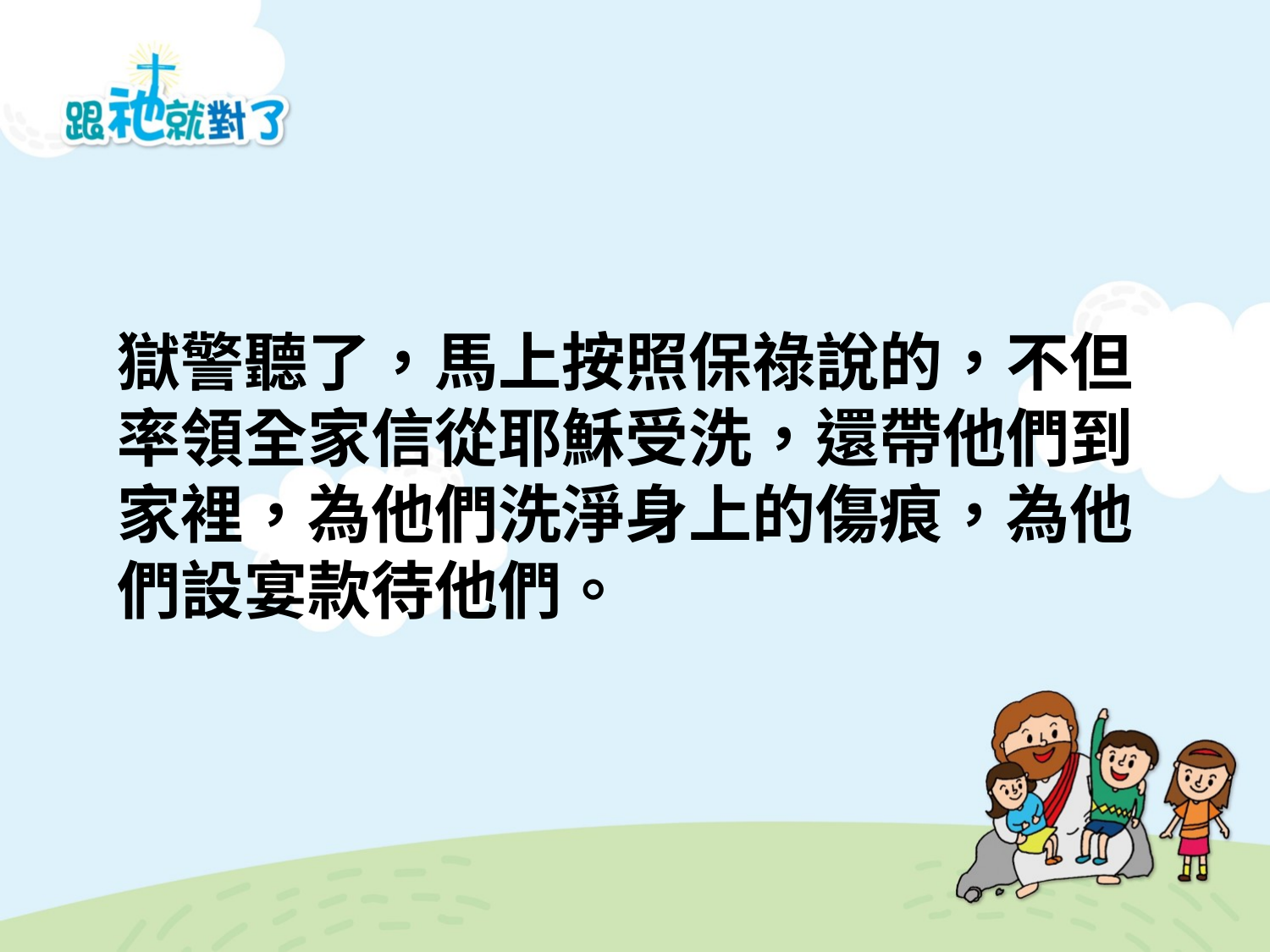

獄警聽了，馬上按照保祿說的，不但率領全家信從耶穌受洗，還帶他們到家裡，為他們洗淨身上的傷痕，為他們設宴款待他們。